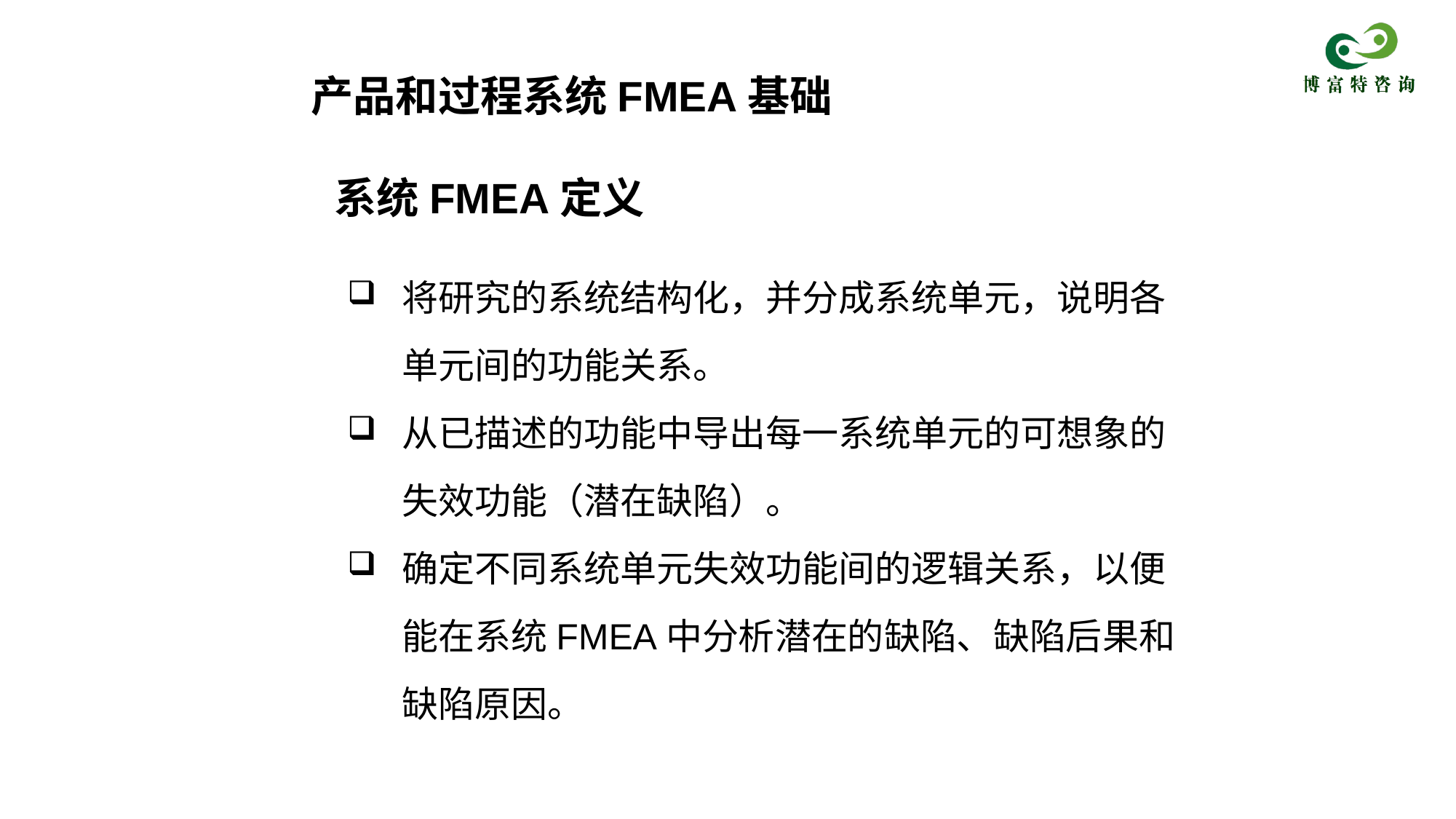

产品和过程系统FMEA基础
系统FMEA定义
将研究的系统结构化，并分成系统单元，说明各单元间的功能关系。
从已描述的功能中导出每一系统单元的可想象的失效功能（潜在缺陷）。
确定不同系统单元失效功能间的逻辑关系，以便能在系统FMEA中分析潜在的缺陷、缺陷后果和缺陷原因。